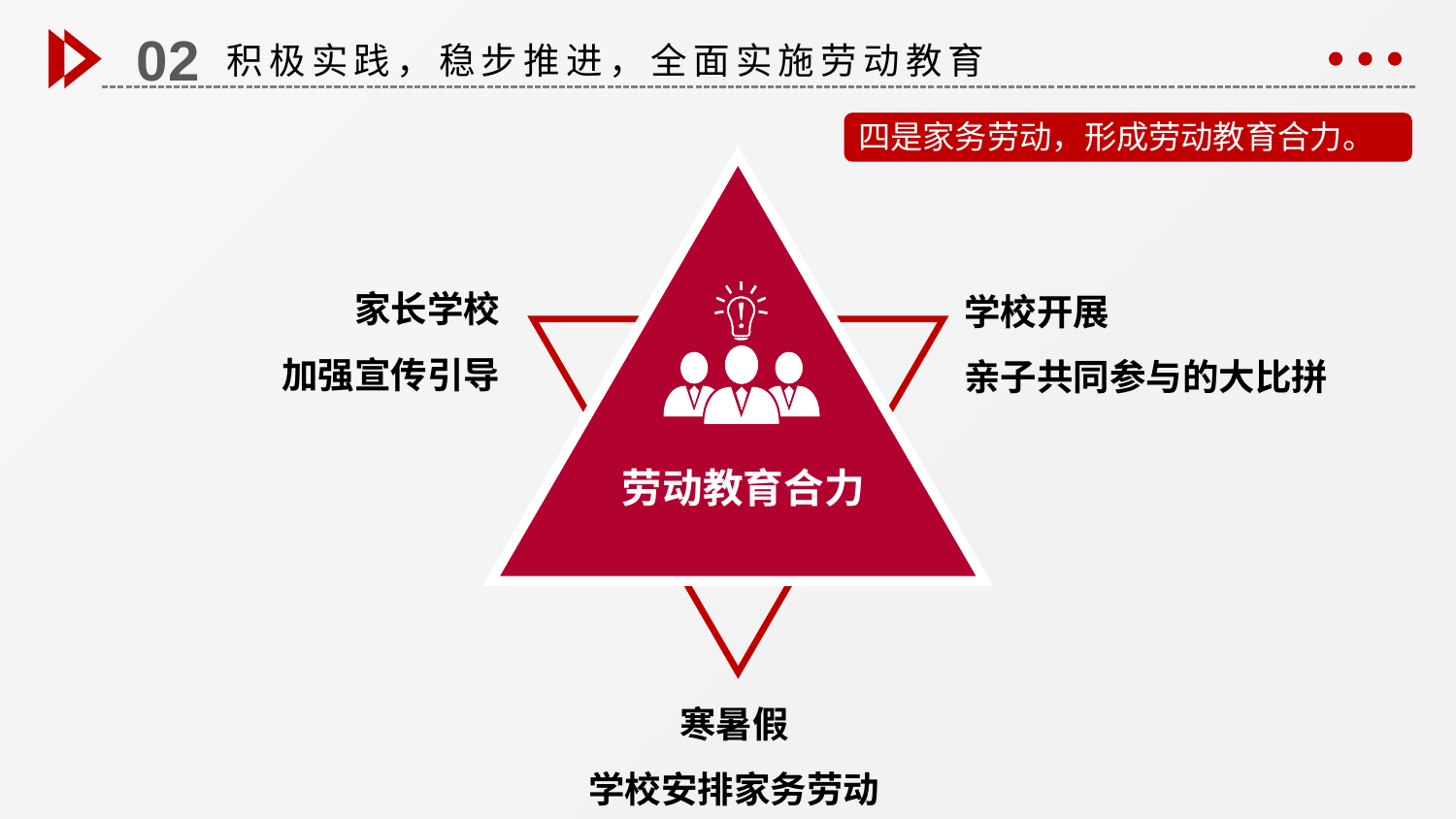

02
积极实践，稳步推进，全面实施劳动教育
四是家务劳动，形成劳动教育合力。

家长学校
加强宣传引导
学校开展
亲子共同参与的大比拼

劳动教育合力
寒暑假
学校安排家务劳动